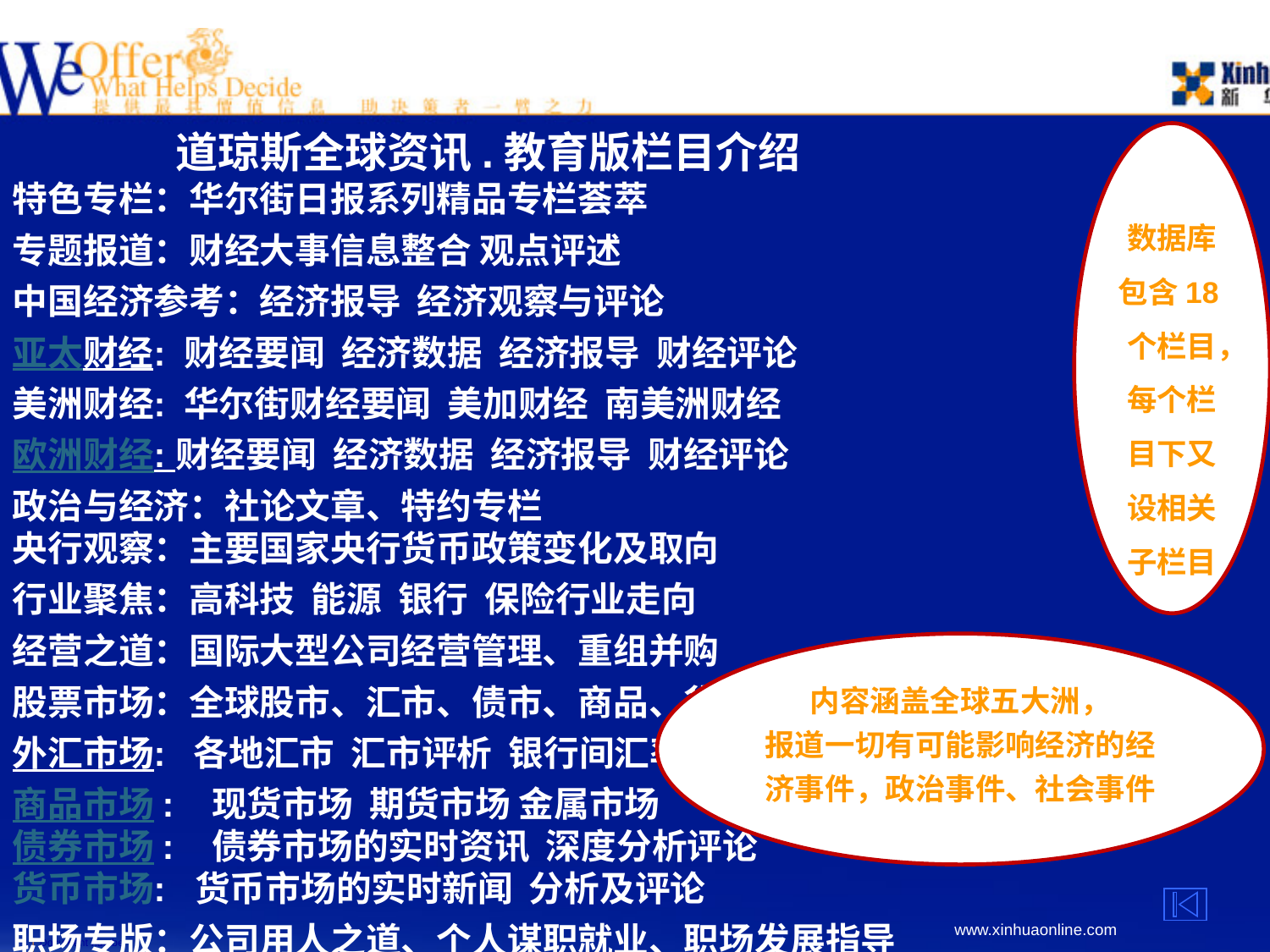

数据库包含18个栏目，每个栏目下又设相关子栏目
# 道琼斯全球资讯.教育版栏目介绍
特色专栏：华尔街日报系列精品专栏荟萃
专题报道：财经大事信息整合 观点评述
中国经济参考：经济报导  经济观察与评论
亚太财经: 财经要闻  经济数据  经济报导  财经评论
美洲财经: 华尔街财经要闻  美加财经  南美洲财经
欧洲财经: 财经要闻  经济数据  经济报导  财经评论
政治与经济：社论文章、特约专栏
央行观察：主要国家央行货币政策变化及取向
行业聚焦：高科技  能源  银行  保险行业走向
经营之道：国际大型公司经营管理、重组并购
股票市场：全球股市、汇市、债市、商品、货币市场资讯
外汇市场:  各地汇市  汇市评析  银行间汇率
商品市场:   现货市场  期货市场 金属市场
债券市场:   债券市场的实时资讯  深度分析评论
货币市场:   货币市场的实时新闻  分析及评论
职场专版：公司用人之道、个人谋职就业、职场发展指导
个人理财：提供国外个人理财的最新理念
生活方式：了解外国人的生活方式
检索：分为全文检索、高级检索，功能强大而便捷
订阅:为没有上网条件的用户提供电子服务
内容涵盖全球五大洲，
报道一切有可能影响经济的经济事件，政治事件、社会事件

Document number